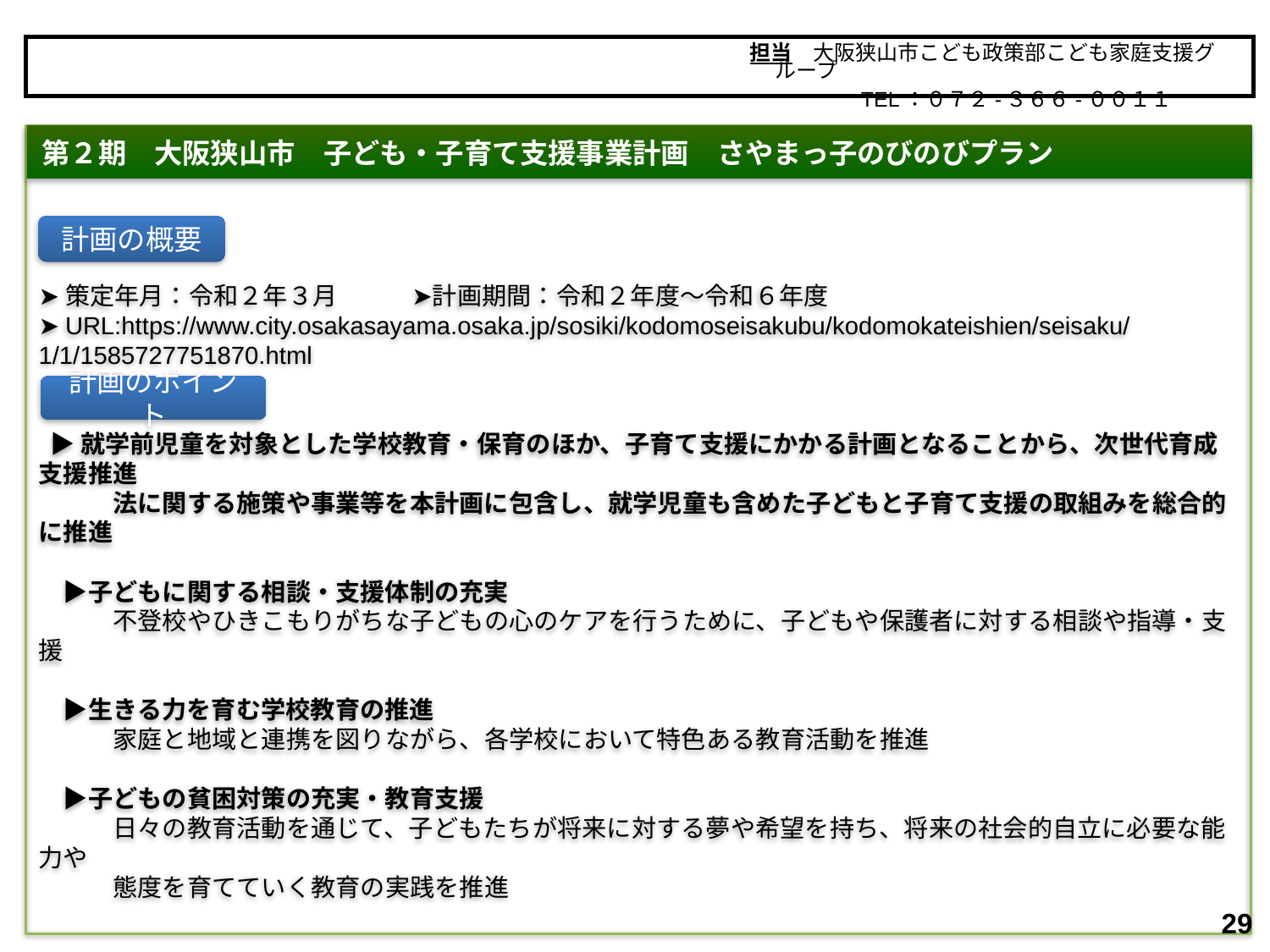

担当　大阪狭山市こども政策部こども家庭支援グループ
　　　　　TEL：０７２-３６６-００１１

大阪狭山市

➤策定年月：令和２年３月　　　➤計画期間：令和２年度～令和６年度 ➤URL:https://www.city.osakasayama.osaka.jp/sosiki/kodomoseisakubu/kodomokateishien/seisaku/1/1/1585727751870.html

  ▶就学前児童を対象とした学校教育・保育のほか、子育て支援にかかる計画となることから、次世代育成支援推進
　　　法に関する施策や事業等を本計画に包含し、就学児童も含めた子どもと子育て支援の取組みを総合的に推進

　▶子どもに関する相談・支援体制の充実
　　　不登校やひきこもりがちな子どもの心のケアを行うために、子どもや保護者に対する相談や指導・支援

　▶生きる力を育む学校教育の推進
　　　家庭と地域と連携を図りながら、各学校において特色ある教育活動を推進

　▶子どもの貧困対策の充実・教育支援
　　　日々の教育活動を通じて、子どもたちが将来に対する夢や希望を持ち、将来の社会的自立に必要な能力や
　　　態度を育てていく教育の実践を推進

第２期　大阪狭山市　子ども・子育て支援事業計画　さやまっ子のびのびプラン
計画の概要
計画のポイント
29